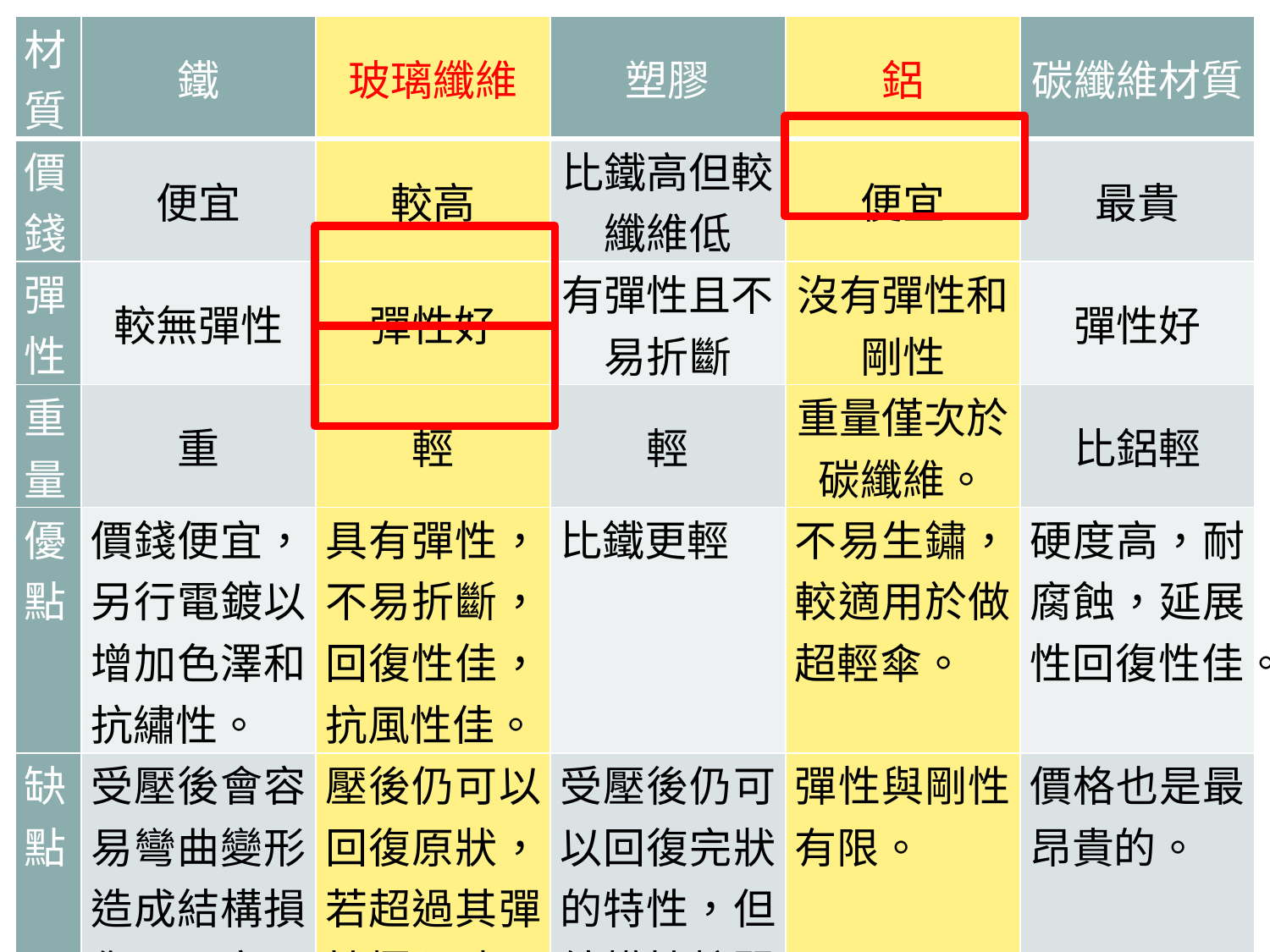

| 材質 | 鐵 | 玻璃纖維 | 塑膠 | 鋁 | 碳纖維材質 |
| --- | --- | --- | --- | --- | --- |
| 價錢 | 便宜 | 較高 | 比鐵高但較纖維低 | 便宜 | 最貴 |
| 彈性 | 較無彈性 | 彈性好 | 有彈性且不易折斷 | 沒有彈性和剛性 | 彈性好 |
| 重量 | 重 | 輕 | 輕 | 重量僅次於碳纖維。 | 比鋁輕 |
| 優點 | 價錢便宜，另行電鍍以增加色澤和抗繡性。 | 具有彈性，不易折斷，回復性佳，抗風性佳。 | 比鐵更輕 | 不易生鏽，較適用於做超輕傘。 | 硬度高，耐腐蝕，延展性回復性佳。 |
| 缺點 | 受壓後會容易彎曲變形造成結構損傷，且容易生鏽。 | 壓後仍可以回復原狀，若超過其彈性極限時，仍會造成斷裂現象。 | 受壓後仍可以回復完狀的特性，但結構性較弱。 | 彈性與剛性有限。 | 價格也是最昂貴的。 |
#